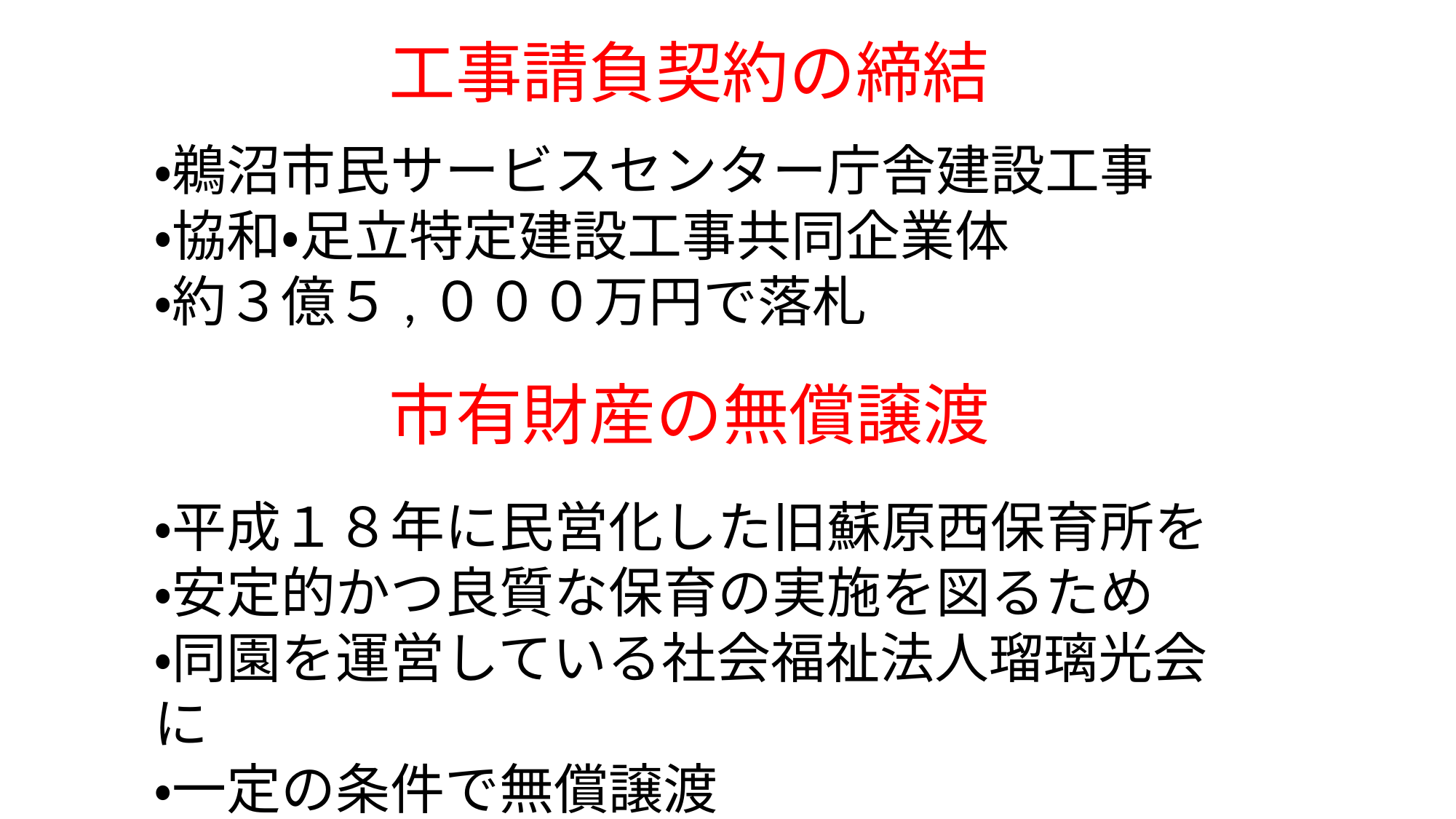

工事請負契約の締結
・鵜沼市民サービスセンター庁舎建設工事
・協和・足立特定建設工事共同企業体
・約３億５,０００万円で落札
市有財産の無償譲渡
・平成１８年に民営化した旧蘇原西保育所を
・安定的かつ良質な保育の実施を図るため
・同園を運営している社会福祉法人瑠璃光会に
・一定の条件で無償譲渡